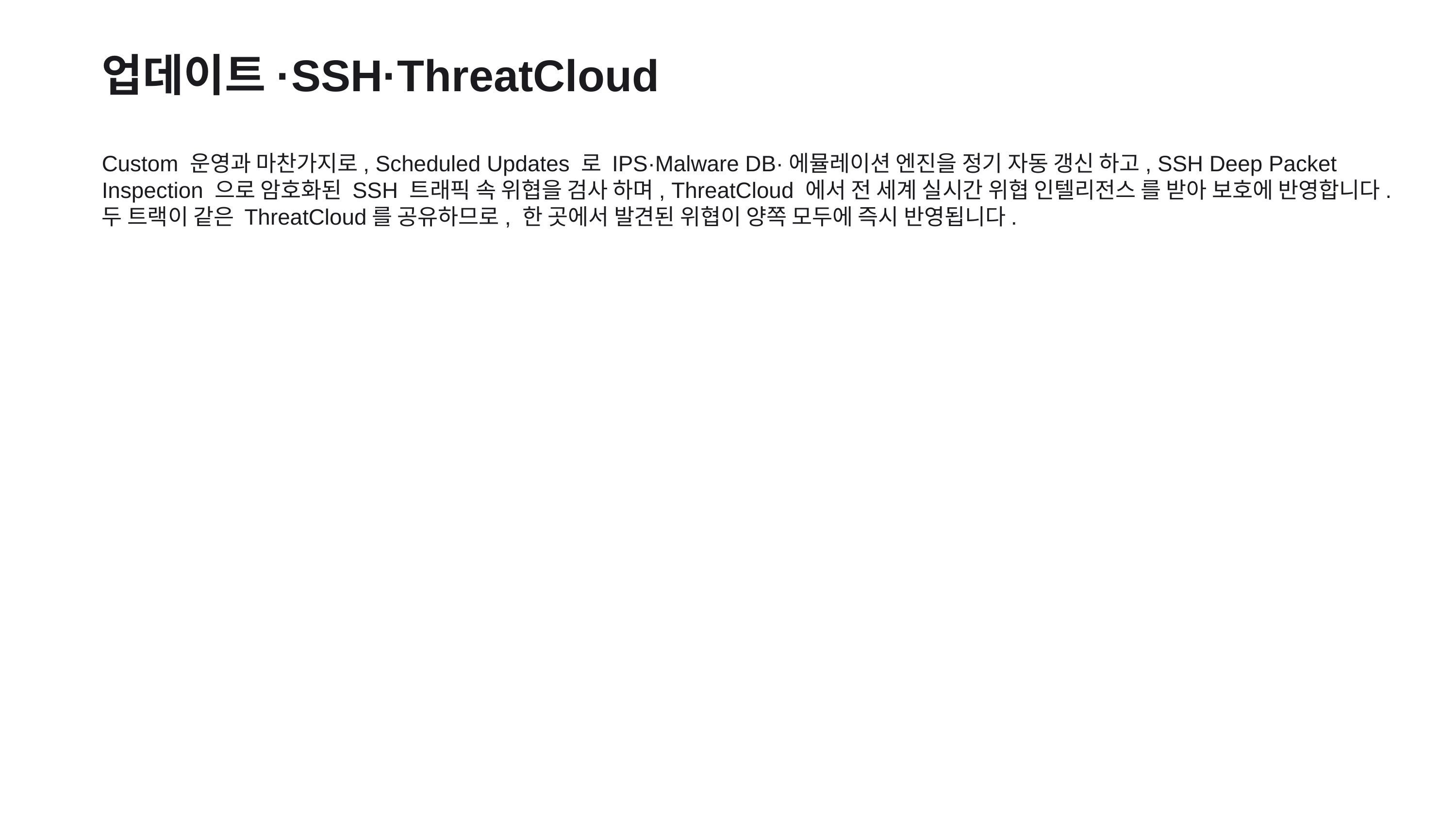

업데이트·SSH·ThreatCloud
Custom 운영과 마찬가지로, Scheduled Updates 로 IPS·Malware DB·에뮬레이션 엔진을 정기 자동 갱신 하고, SSH Deep Packet Inspection 으로 암호화된 SSH 트래픽 속 위협을 검사 하며, ThreatCloud 에서 전 세계 실시간 위협 인텔리전스 를 받아 보호에 반영합니다. 두 트랙이 같은 ThreatCloud를 공유하므로, 한 곳에서 발견된 위협이 양쪽 모두에 즉시 반영됩니다.